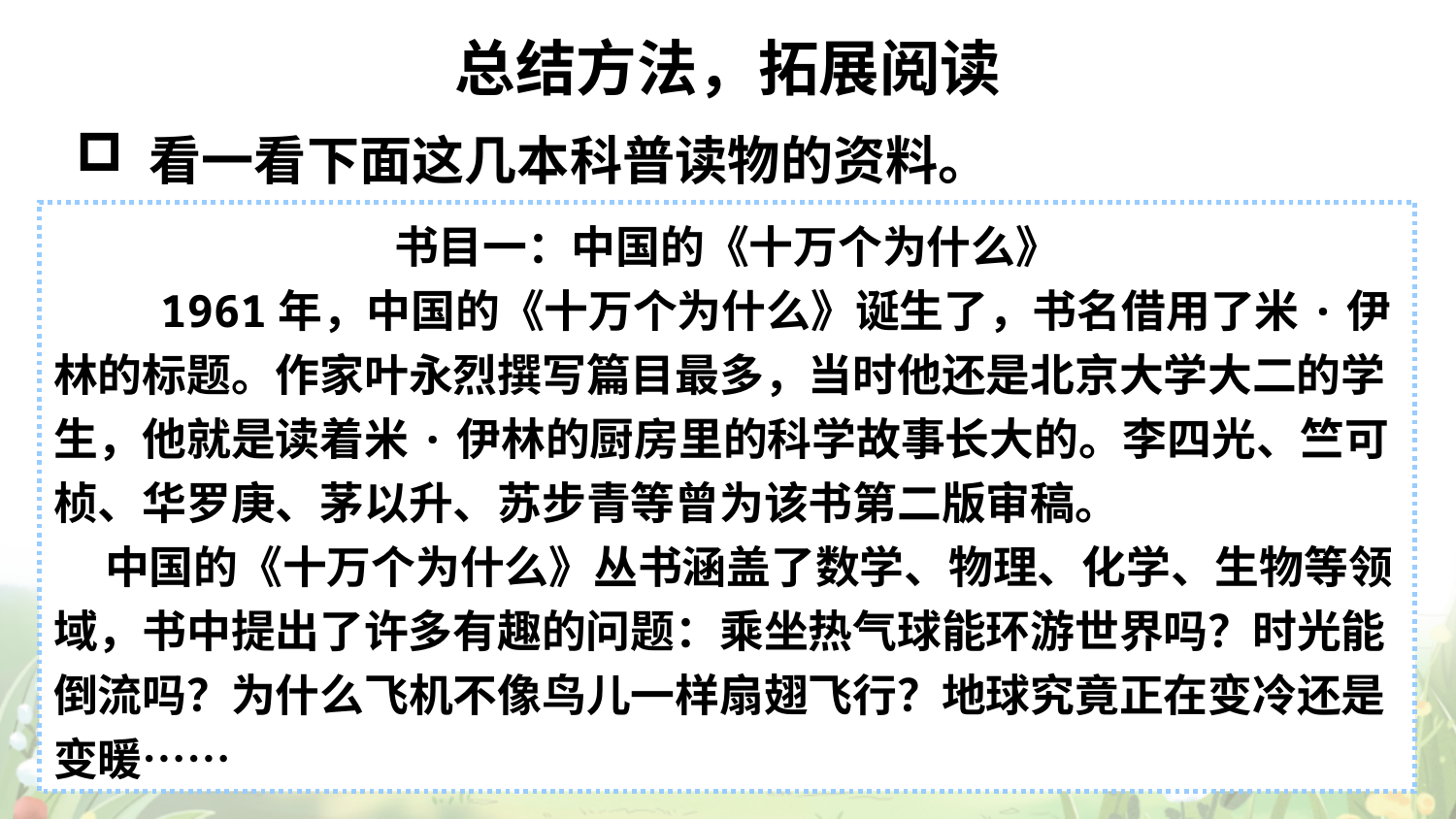

总结方法，拓展阅读
看一看下面这几本科普读物的资料。
书目一：中国的《十万个为什么》
    1961年，中国的《十万个为什么》诞生了，书名借用了米·伊林的标题。作家叶永烈撰写篇目最多，当时他还是北京大学大二的学生，他就是读着米·伊林的厨房里的科学故事长大的。李四光、竺可桢、华罗庚、茅以升、苏步青等曾为该书第二版审稿。
    中国的《十万个为什么》丛书涵盖了数学、物理、化学、生物等领域，书中提出了许多有趣的问题：乘坐热气球能环游世界吗？时光能倒流吗？为什么飞机不像鸟儿一样扇翅飞行？地球究竟正在变冷还是变暖……